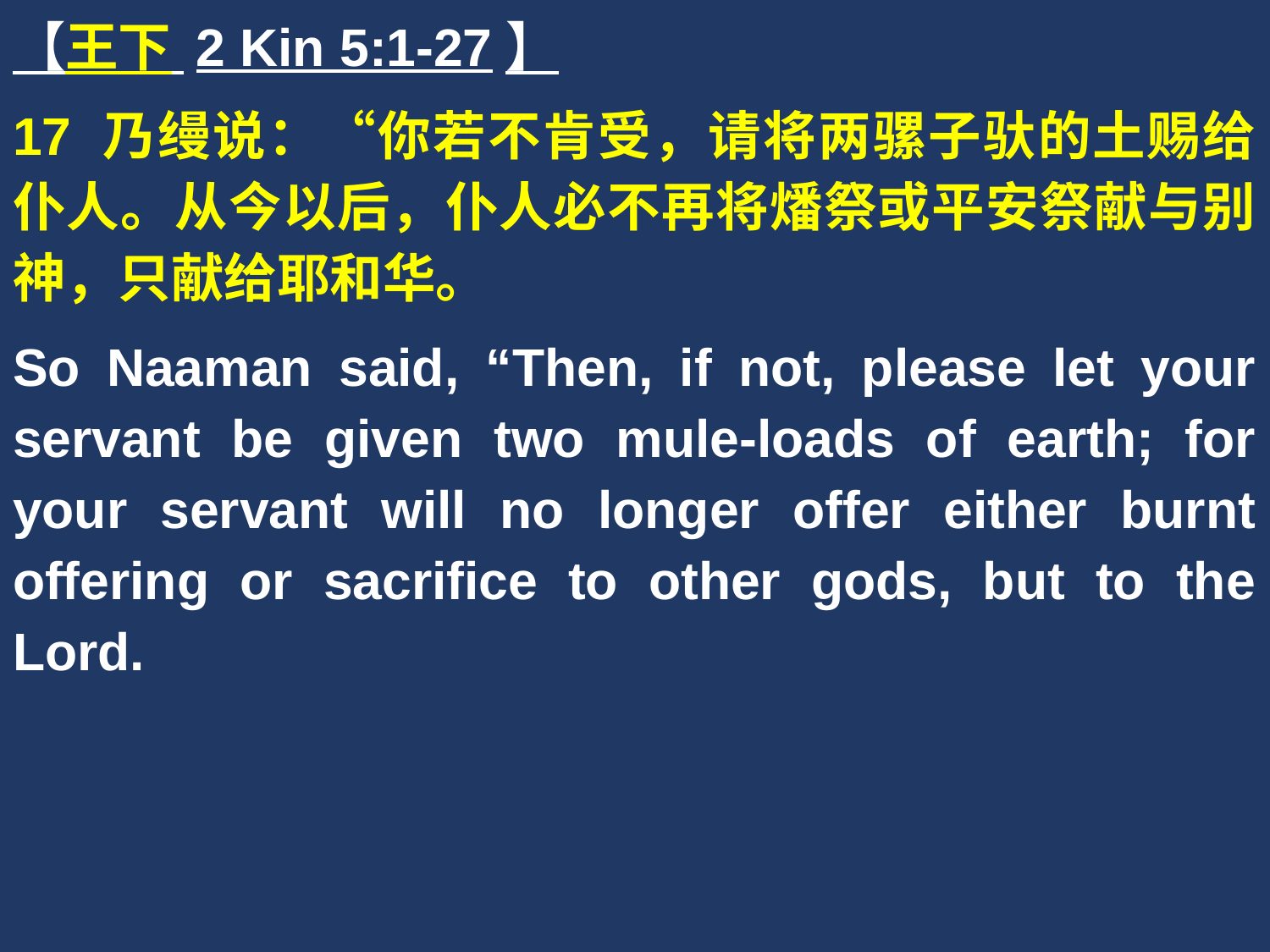

【王下 2 Kin 5:1-27】
17 乃缦说：“你若不肯受，请将两骡子驮的土赐给仆人。从今以后，仆人必不再将燔祭或平安祭献与别神，只献给耶和华。
So Naaman said, “Then, if not, please let your servant be given two mule-loads of earth; for your servant will no longer offer either burnt offering or sacrifice to other gods, but to the Lord.